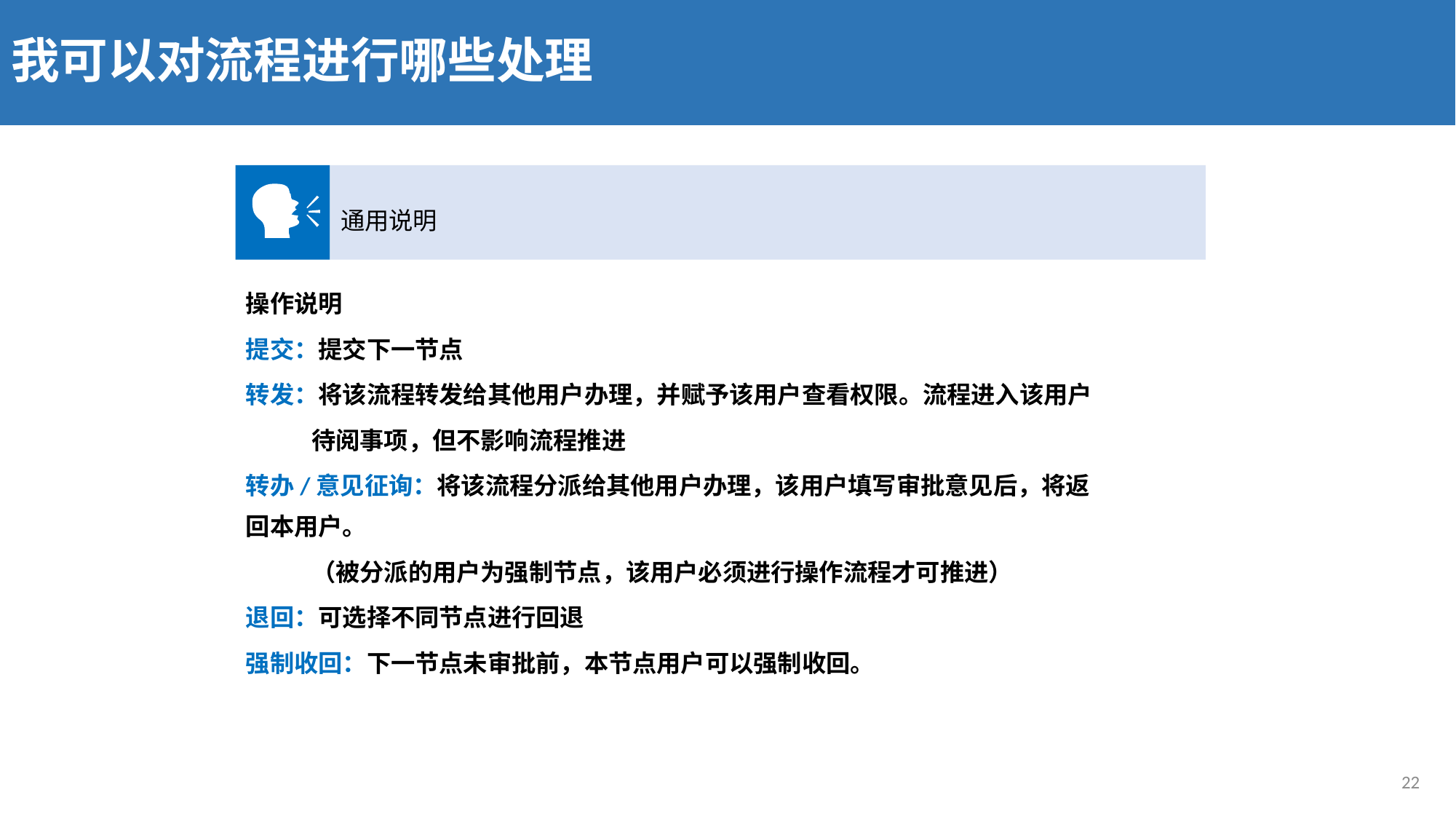

我可以对流程进行哪些处理
03 领导如何审批流程
流程审批过程介绍

通用说明

操作说明
提交：提交下一节点
转发：将该流程转发给其他用户办理，并赋予该用户查看权限。流程进入该用户
           待阅事项，但不影响流程推进
转办/意见征询：将该流程分派给其他用户办理，该用户填写审批意见后，将返回本用户。
           （被分派的用户为强制节点，该用户必须进行操作流程才可推进）
退回：可选择不同节点进行回退
强制收回：下一节点未审批前，本节点用户可以强制收回。
22